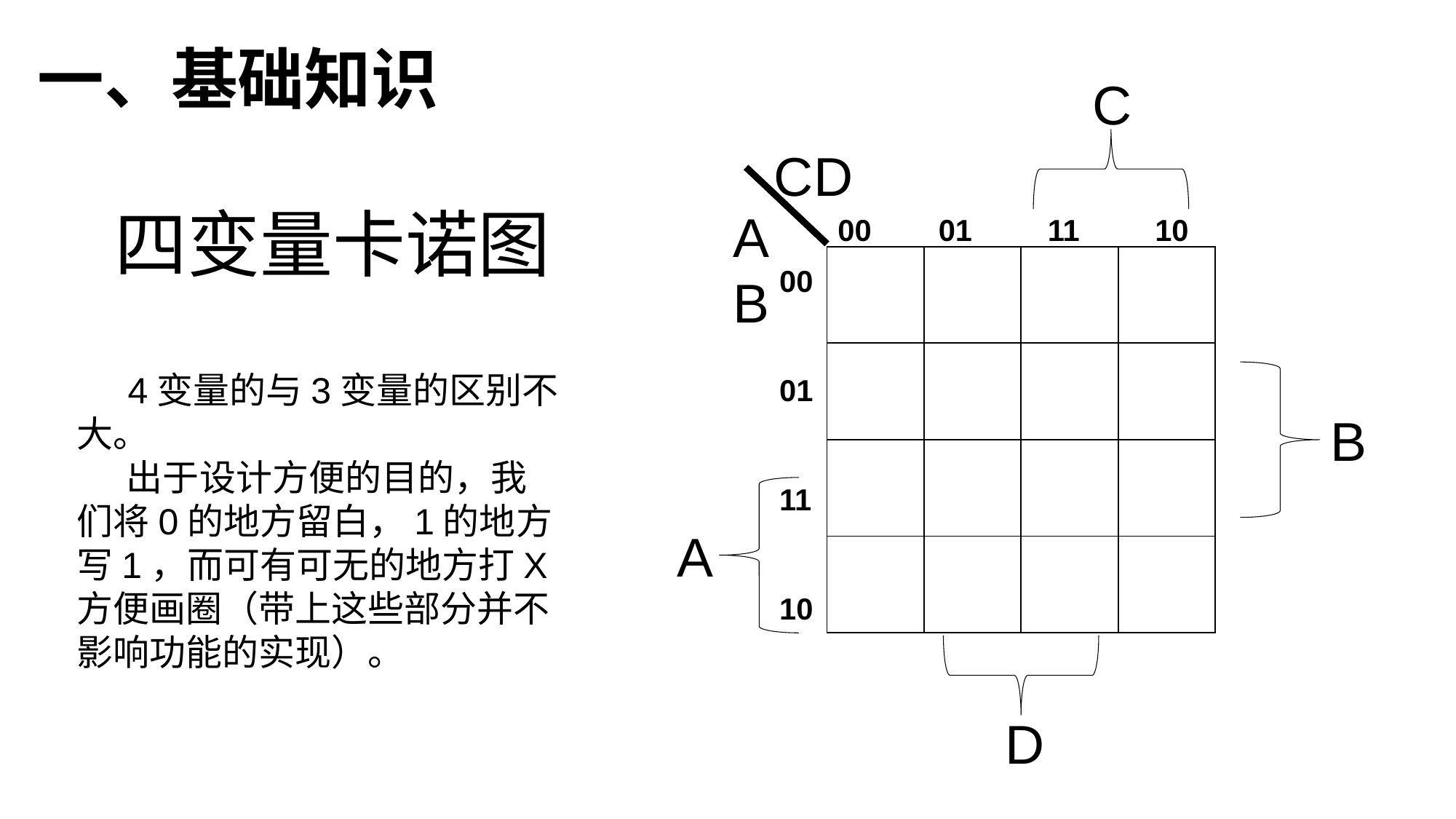

一、基础知识
C

CD
四变量卡诺图
AB
00        01         11         10
|  |  |  |  |
| --- | --- | --- | --- |
|  |  |  |  |
|  |  |  |  |
|  |  |  |  |
00

01

11

10
     4变量的与3变量的区别不大。
     出于设计方便的目的，我们将0的地方留白，1的地方写1，而可有可无的地方打X方便画圈（带上这些部分并不影响功能的实现）。

B

A

D